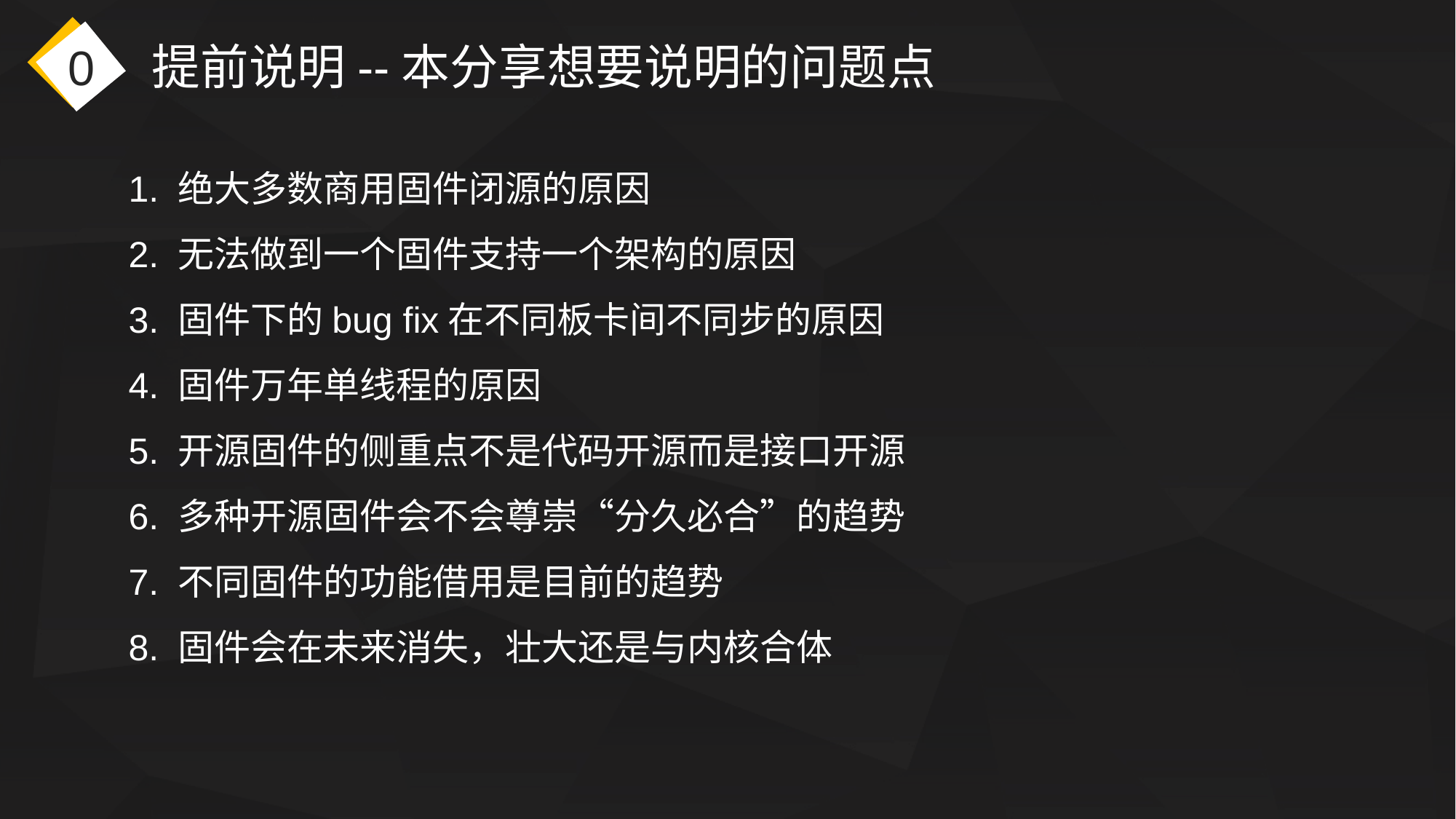

提前说明--本分享想要说明的问题点
0
1. 绝大多数商用固件闭源的原因
2. 无法做到一个固件支持一个架构的原因
3. 固件下的bug fix在不同板卡间不同步的原因
4. 固件万年单线程的原因
5. 开源固件的侧重点不是代码开源而是接口开源
6. 多种开源固件会不会尊崇“分久必合”的趋势
7. 不同固件的功能借用是目前的趋势
8. 固件会在未来消失，壮大还是与内核合体